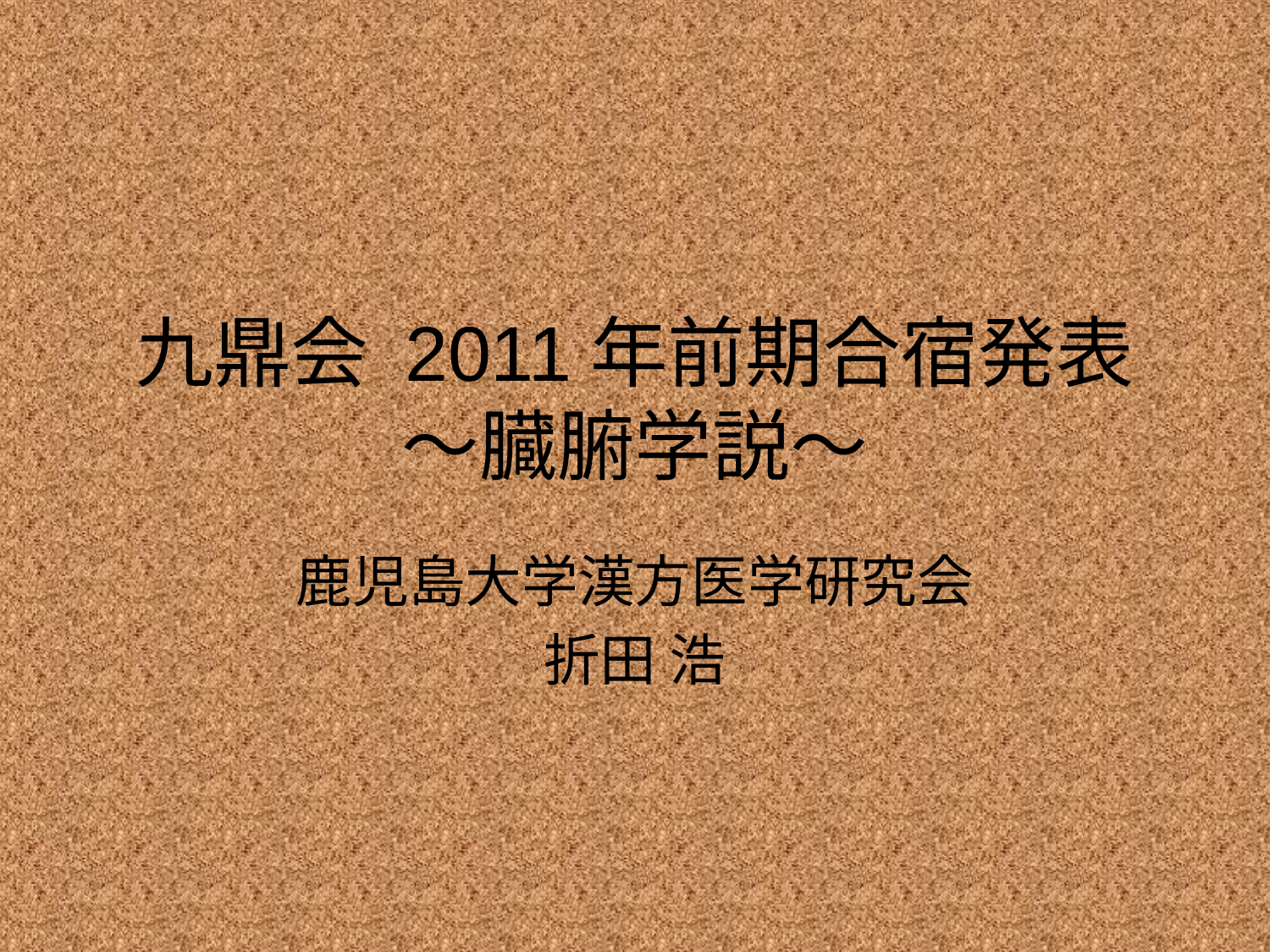

# 九鼎会 2011年前期合宿発表 ～臓腑学説～
鹿児島大学漢方医学研究会
折田 浩